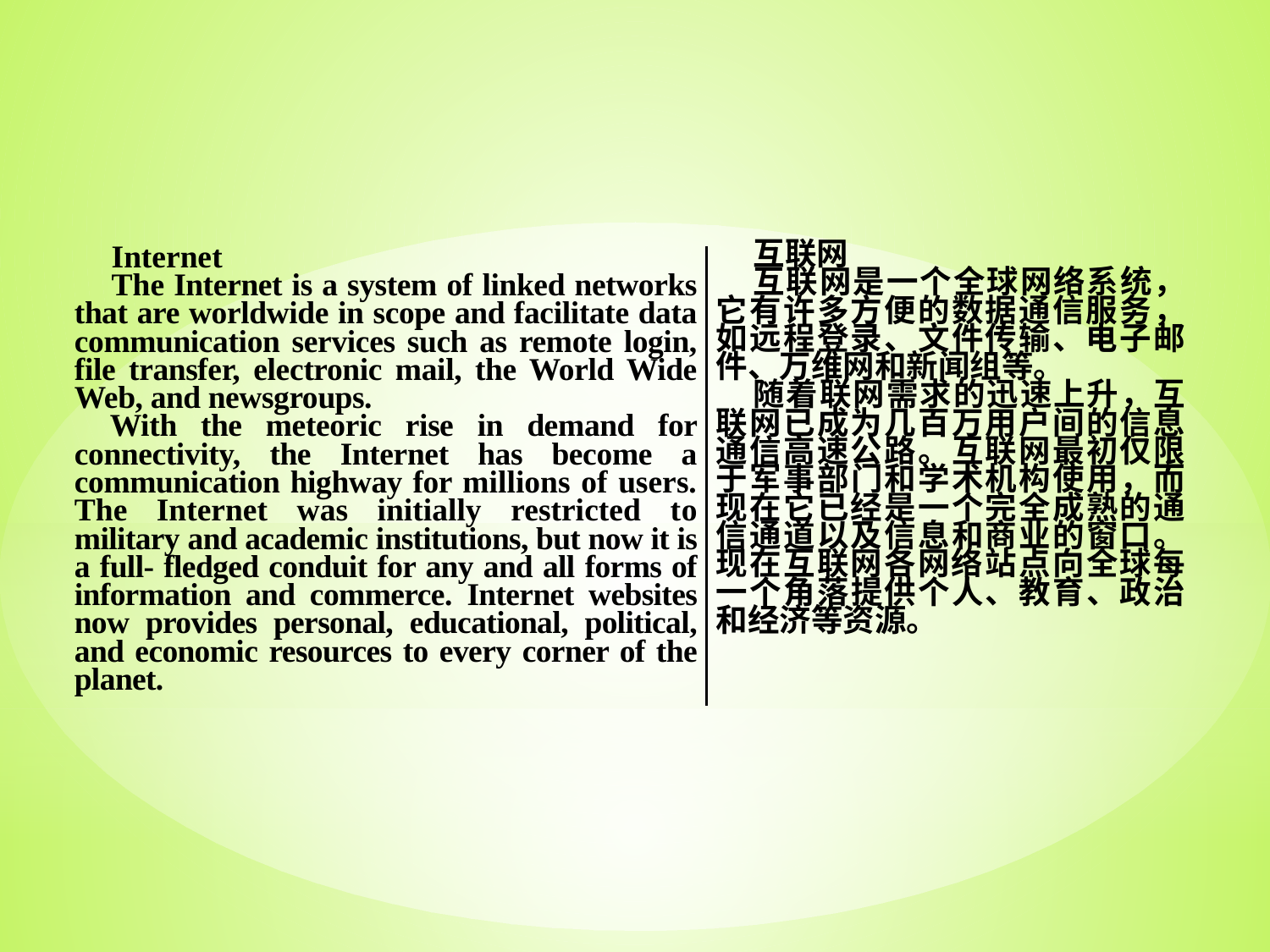

| Internet The Internet is a system of linked networks that are worldwide in scope and facilitate data communication services such as remote login, file transfer, electronic mail, the World Wide Web, and newsgroups. With the meteoric rise in demand for connectivity, the Internet has become a communication highway for millions of users. The Internet was initially restricted to military and academic institutions, but now it is a full- fledged conduit for any and all forms of information and commerce. Internet websites now provides personal, educational, political, and economic resources to every corner of the planet. | 互联网 互联网是一个全球网络系统，它有许多方便的数据通信服务，如远程登录、文件传输、电子邮件、万维网和新闻组等。 随着联网需求的迅速上升，互联网已成为几百万用户间的信息通信高速公路。互联网最初仅限于军事部门和学术机构使用，而现在它已经是一个完全成熟的通信通道以及信息和商业的窗口。现在互联网各网络站点向全球每一个角落提供个人、教育、政治和经济等资源。 |
| --- | --- |